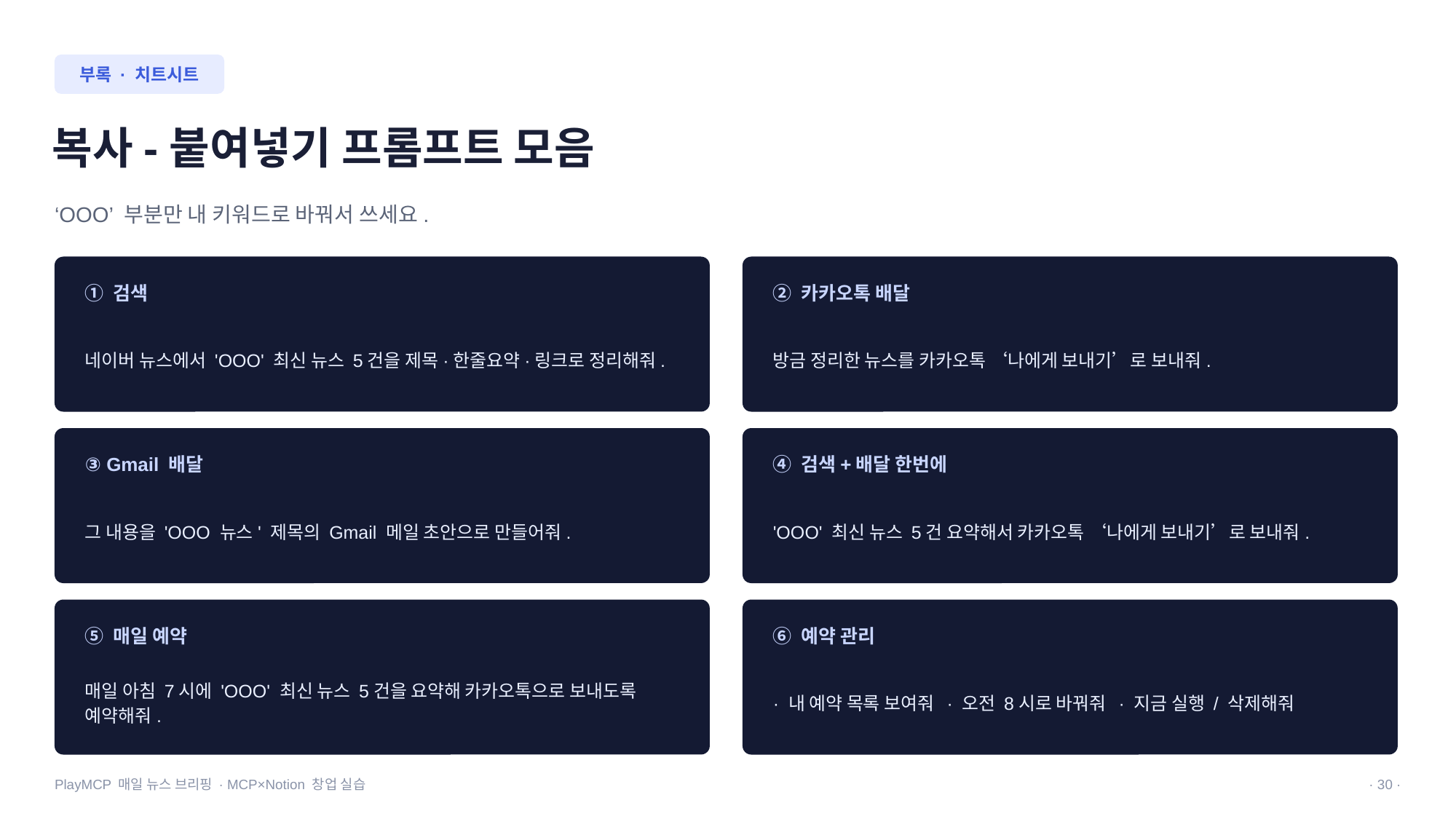

부록 · 치트시트
복사-붙여넣기 프롬프트 모음
‘OOO’ 부분만 내 키워드로 바꿔서 쓰세요.

① 검색
② 카카오톡 배달
네이버 뉴스에서 'OOO' 최신 뉴스 5건을 제목·한줄요약·링크로 정리해줘.
방금 정리한 뉴스를 카카오톡 ‘나에게 보내기’로 보내줘.

③ Gmail 배달
④ 검색+배달 한번에
그 내용을 'OOO 뉴스' 제목의 Gmail 메일 초안으로 만들어줘.
'OOO' 최신 뉴스 5건 요약해서 카카오톡 ‘나에게 보내기’로 보내줘.

⑤ 매일 예약
⑥ 예약 관리
매일 아침 7시에 'OOO' 최신 뉴스 5건을 요약해 카카오톡으로 보내도록 예약해줘.
· 내 예약 목록 보여줘  · 오전 8시로 바꿔줘  · 지금 실행 / 삭제해줘
PlayMCP 매일 뉴스 브리핑 · MCP×Notion 창업 실습
· 30 ·